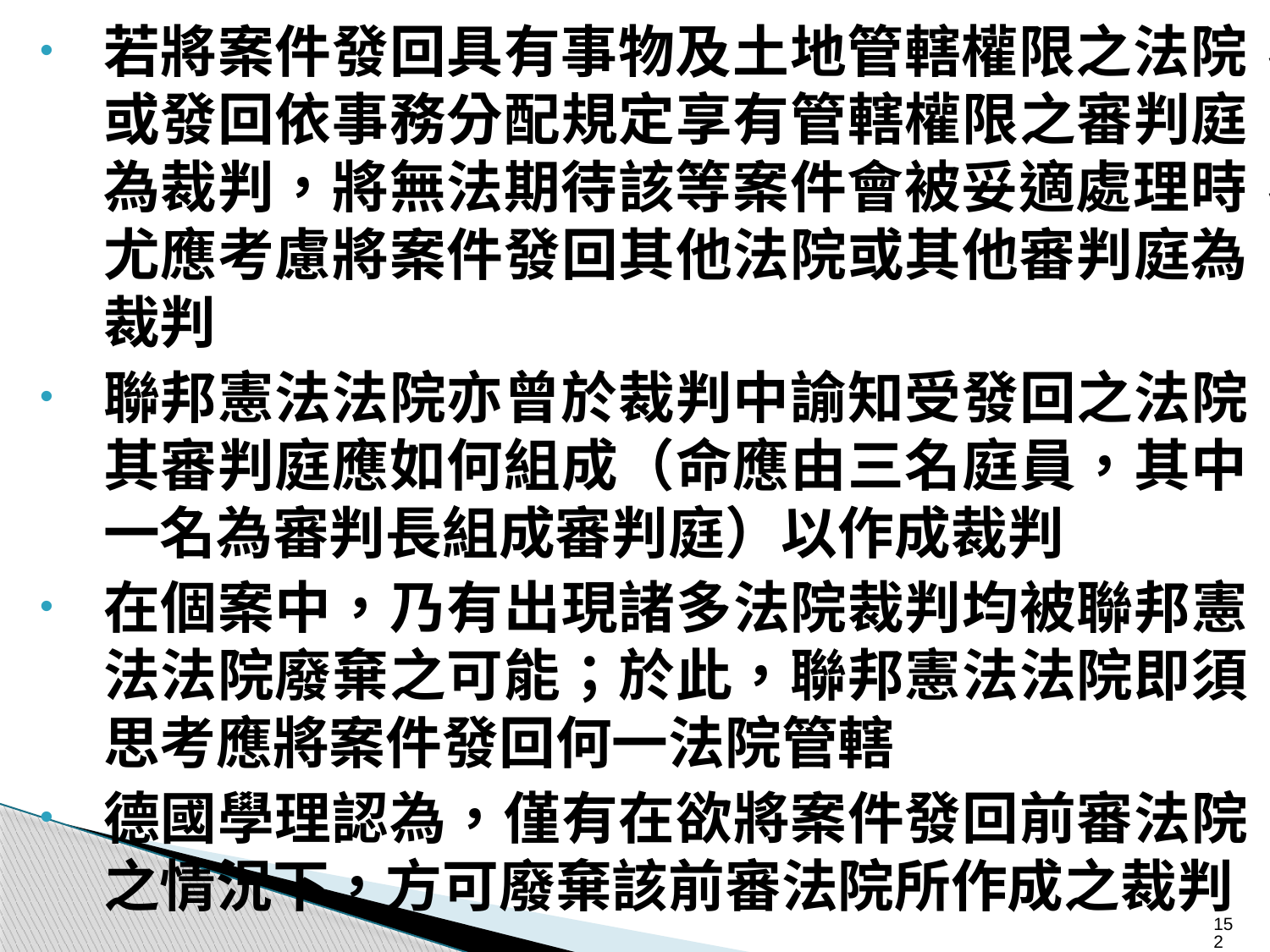

若將案件發回具有事物及土地管轄權限之法院，或發回依事務分配規定享有管轄權限之審判庭為裁判，將無法期待該等案件會被妥適處理時，尤應考慮將案件發回其他法院或其他審判庭為裁判
聯邦憲法法院亦曾於裁判中諭知受發回之法院其審判庭應如何組成（命應由三名庭員，其中一名為審判長組成審判庭）以作成裁判
在個案中，乃有出現諸多法院裁判均被聯邦憲法法院廢棄之可能；於此，聯邦憲法法院即須思考應將案件發回何一法院管轄
德國學理認為，僅有在欲將案件發回前審法院之情況下，方可廢棄該前審法院所作成之裁判
152